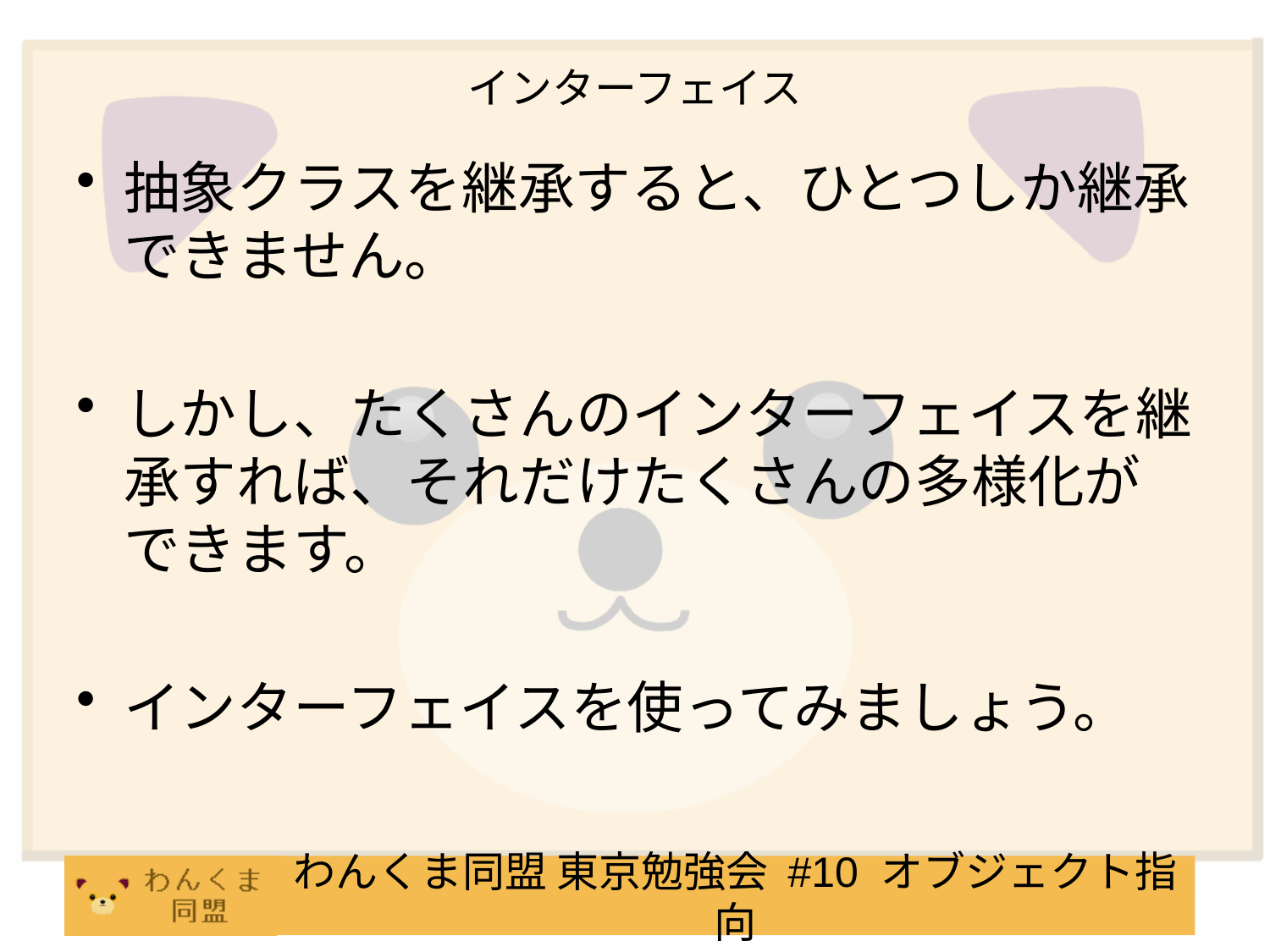

# インターフェイス
抽象クラスを継承すると、ひとつしか継承できません。

しかし、たくさんのインターフェイスを継承すれば、それだけたくさんの多様化ができます。

インターフェイスを使ってみましょう。